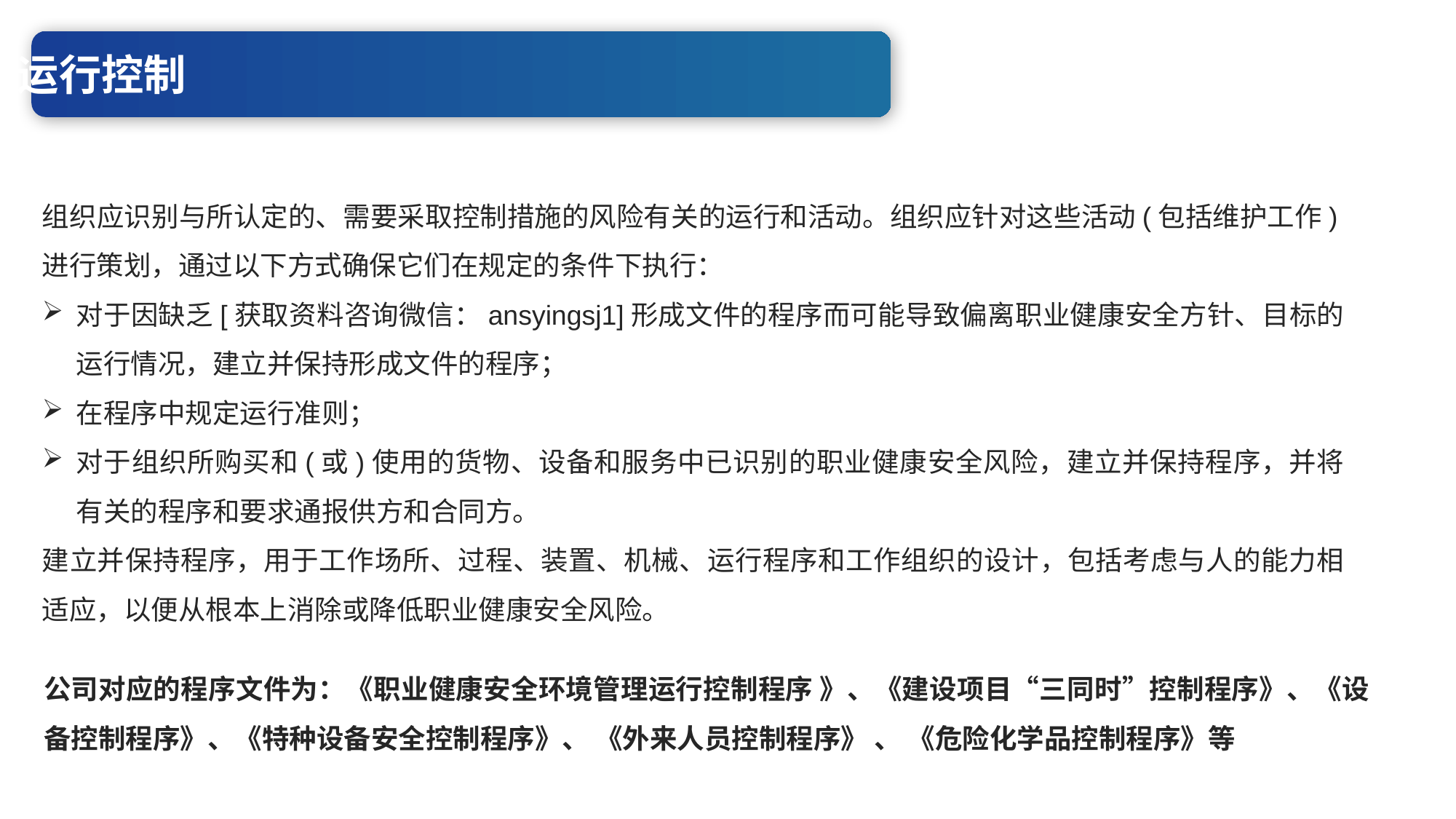

运行控制
组织应识别与所认定的、需要采取控制措施的风险有关的运行和活动。组织应针对这些活动(包括维护工作)进行策划，通过以下方式确保它们在规定的条件下执行：
对于因缺乏[获取资料咨询微信：ansyingsj1]形成文件的程序而可能导致偏离职业健康安全方针、目标的运行情况，建立并保持形成文件的程序；
在程序中规定运行准则；
对于组织所购买和(或)使用的货物、设备和服务中已识别的职业健康安全风险，建立并保持程序，并将有关的程序和要求通报供方和合同方。
建立并保持程序，用于工作场所、过程、装置、机械、运行程序和工作组织的设计，包括考虑与人的能力相适应，以便从根本上消除或降低职业健康安全风险。
公司对应的程序文件为：《职业健康安全环境管理运行控制程序 》、《建设项目“三同时”控制程序》、《设备控制程序》、《特种设备安全控制程序》、 《外来人员控制程序》 、 《危险化学品控制程序》等